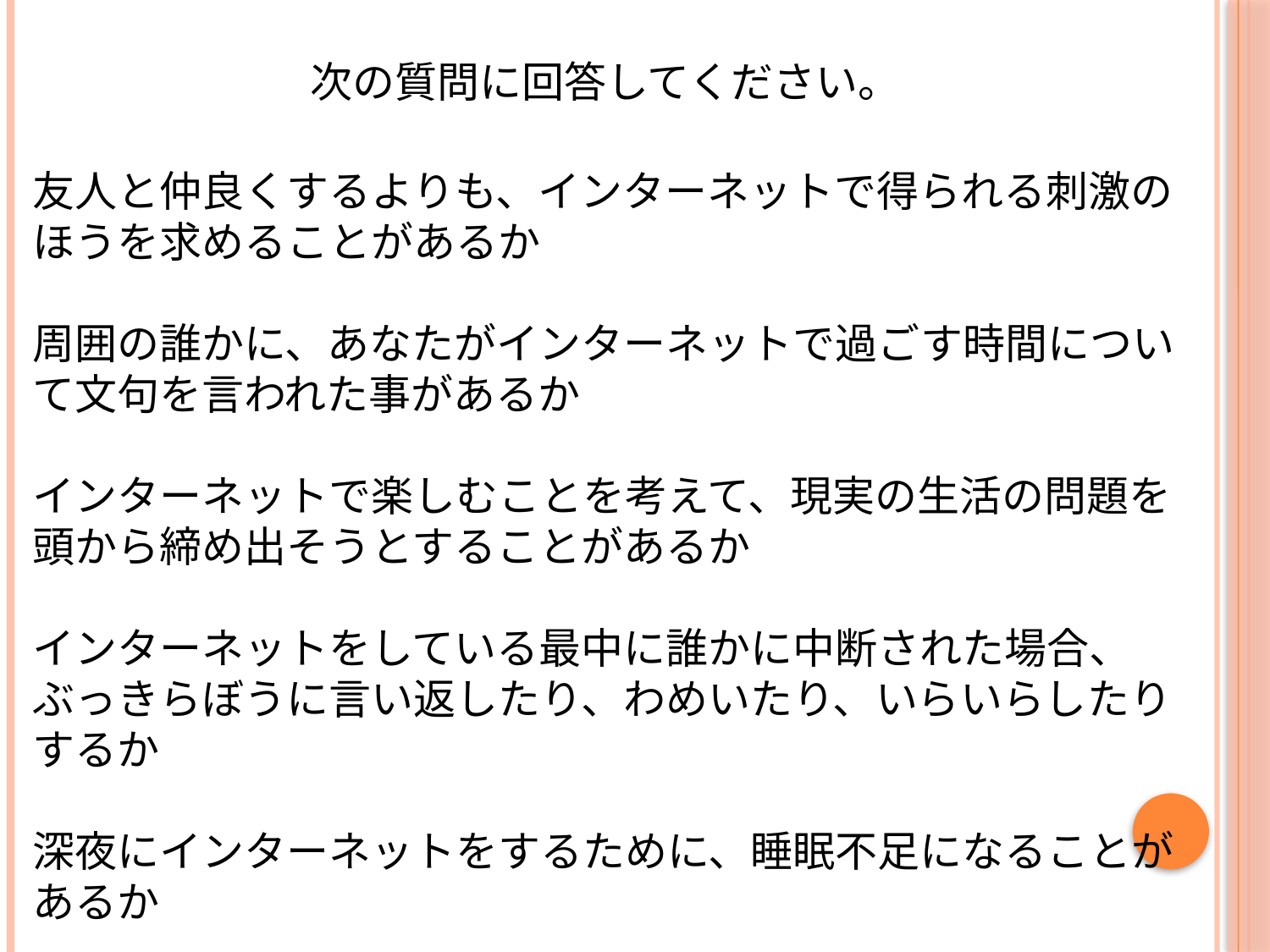

次の質問に回答してください。
友人と仲良くするよりも、インターネットで得られる刺激のほうを求めることがあるか

周囲の誰かに、あなたがインターネットで過ごす時間について文句を言われた事があるか

インターネットで楽しむことを考えて、現実の生活の問題を頭から締め出そうとすることがあるか

インターネットをしている最中に誰かに中断された場合、ぶっきらぼうに言い返したり、わめいたり、いらいらしたりするか

深夜にインターネットをするために、睡眠不足になることがあるか